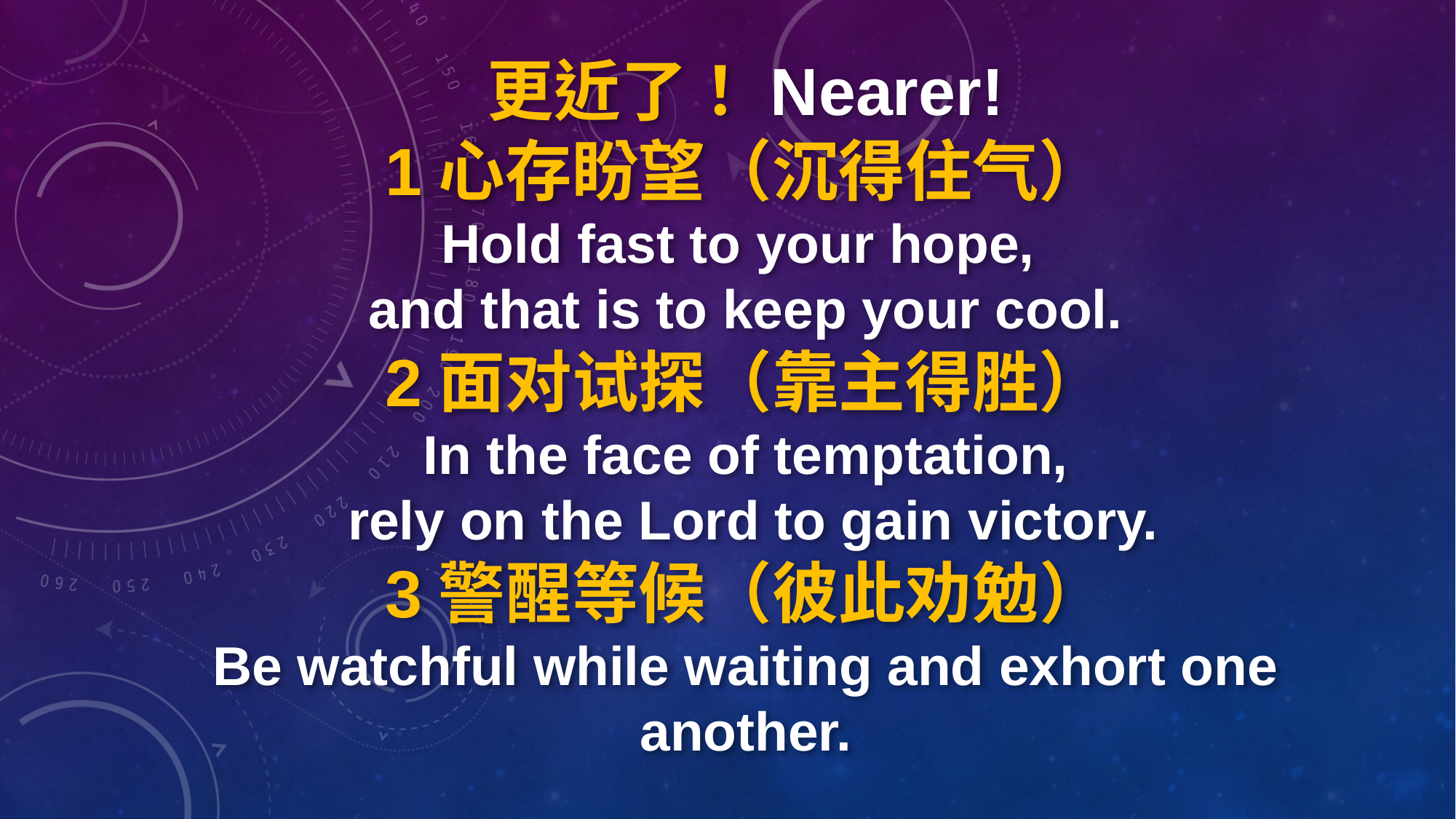

更近了！Nearer!
1心存盼望（沉得住气）
Hold fast to your hope,
and that is to keep your cool.
2面对试探（靠主得胜）
In the face of temptation,
 rely on the Lord to gain victory.
3警醒等候（彼此劝勉）
Be watchful while waiting and exhort one another.